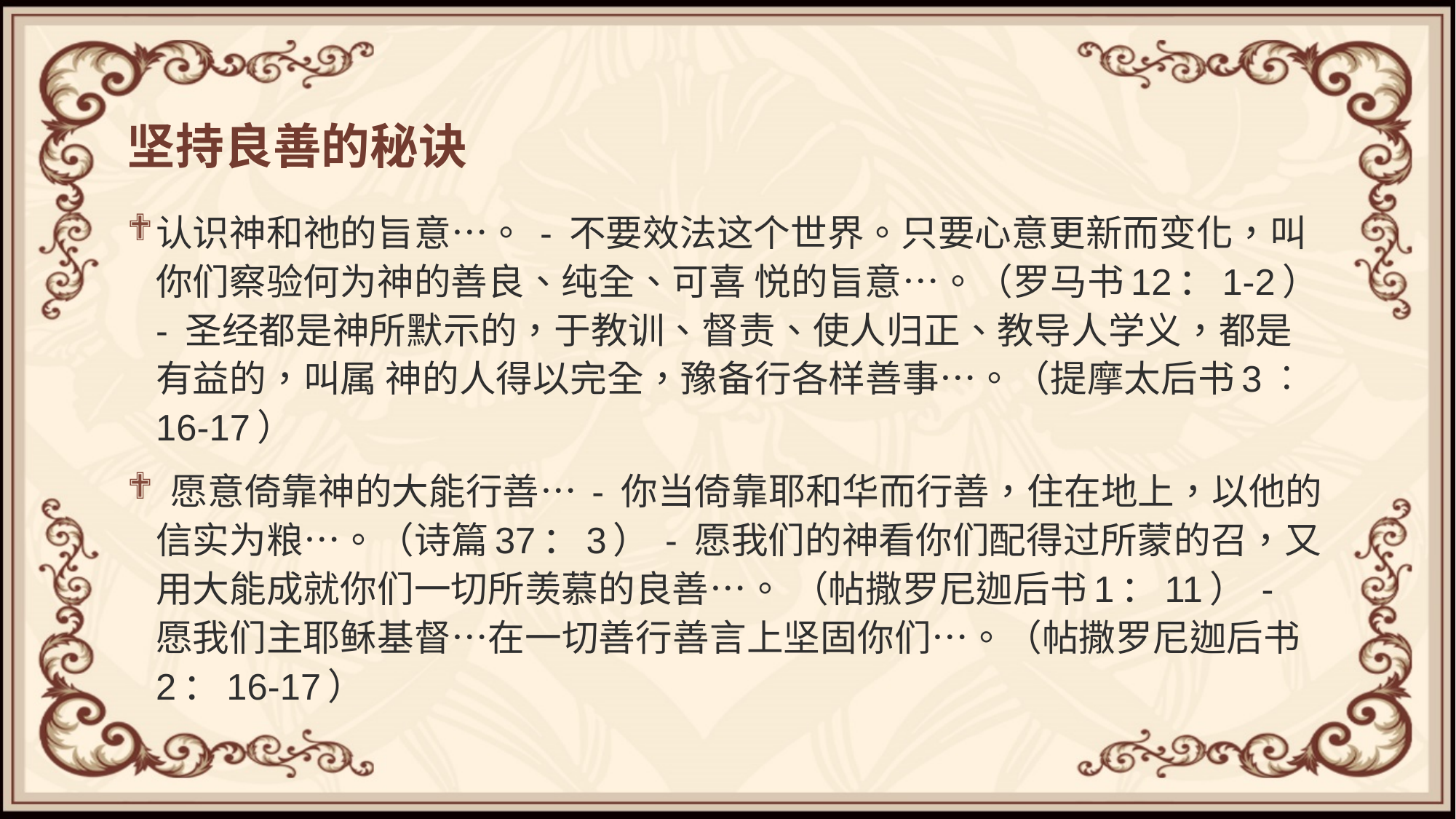

# 坚持良善的秘诀
认识神和祂的旨意⋯。 - 不要效法这个世界。只要心意更新而变化，叫你们察验何为神的善良、纯全、可喜 悦的旨意⋯。（罗马书12：1-2） - 圣经都是神所默示的，于教训、督责、使人归正、教导人学义，都是有益的，叫属 神的人得以完全，豫备行各样善事⋯。（提摩太后书3︰16-17）
 愿意倚靠神的大能行善⋯ - 你当倚靠耶和华而行善，住在地上，以他的信实为粮⋯。（诗篇37：3） - 愿我们的神看你们配得过所蒙的召，又用大能成就你们一切所羡慕的良善⋯。 （帖撒罗尼迦后书1：11） - 愿我们主耶稣基督⋯在一切善行善言上坚固你们⋯。（帖撒罗尼迦后书2：16-17）